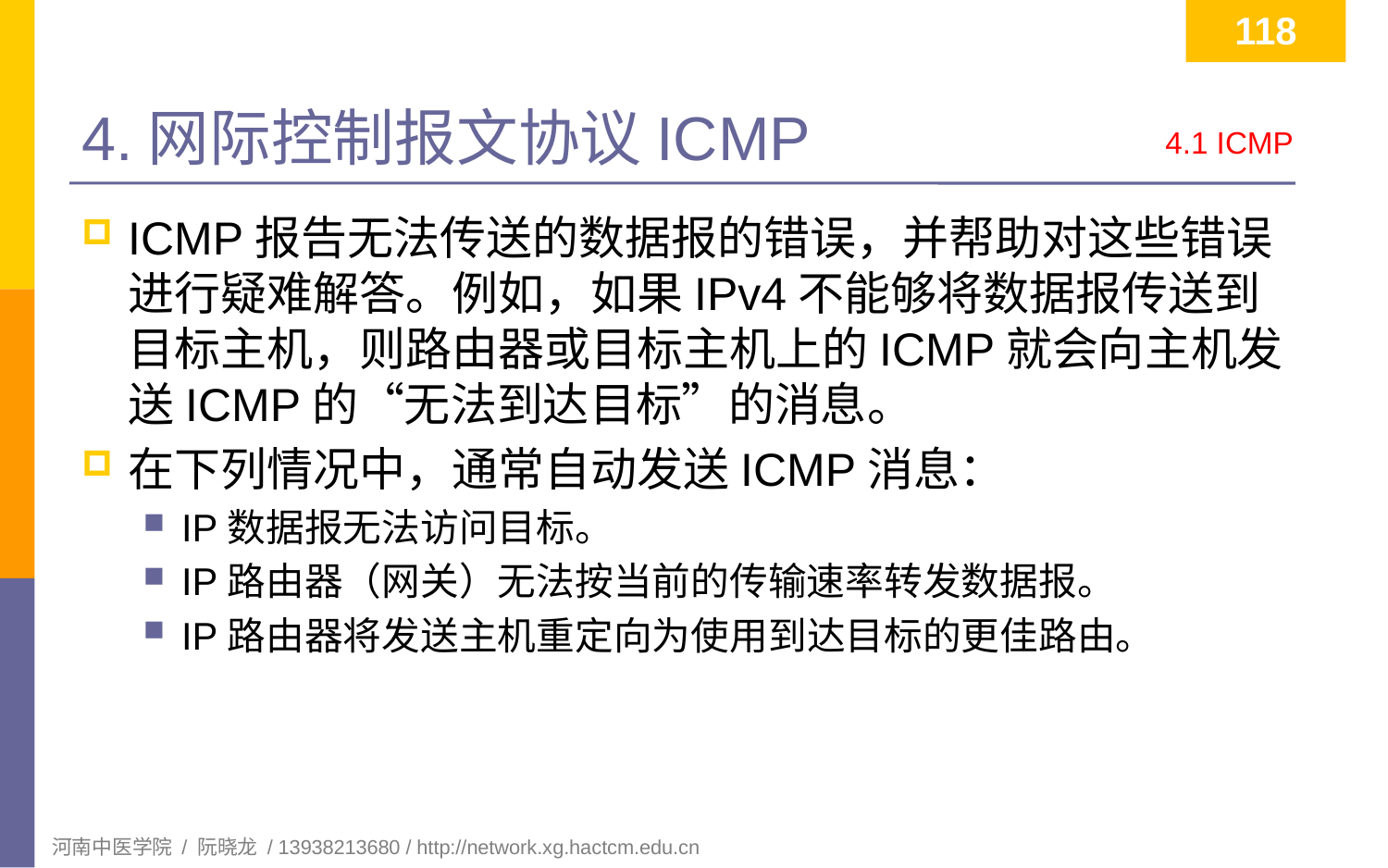

118
# 4.网际控制报文协议ICMP
4.1 ICMP
ICMP报告无法传送的数据报的错误，并帮助对这些错误进行疑难解答。例如，如果IPv4不能够将数据报传送到目标主机，则路由器或目标主机上的ICMP就会向主机发送ICMP的“无法到达目标”的消息。
在下列情况中，通常自动发送ICMP消息：
IP数据报无法访问目标。
IP路由器（网关）无法按当前的传输速率转发数据报。
IP路由器将发送主机重定向为使用到达目标的更佳路由。